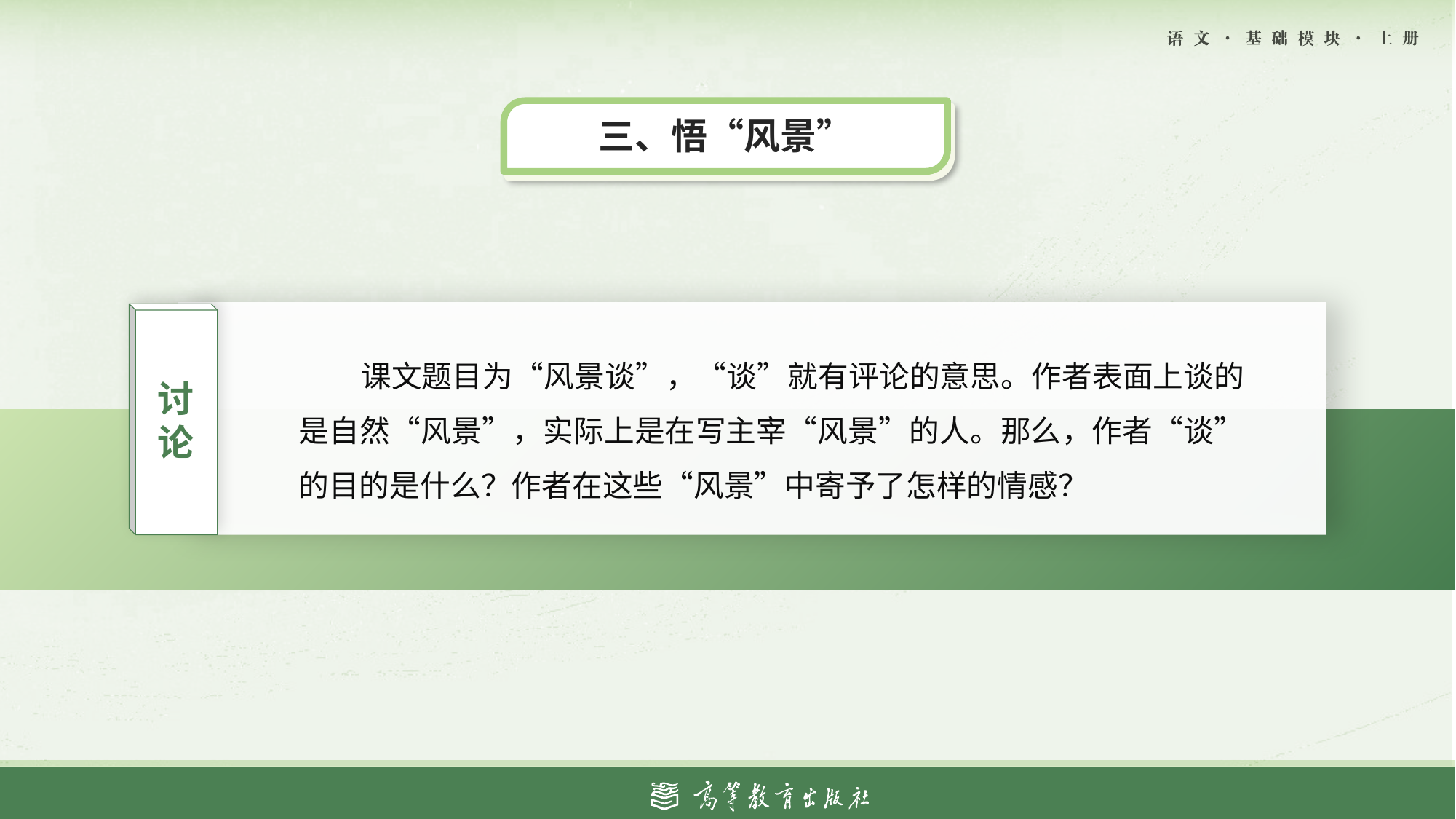

三、悟“风景”

课文题目为“风景谈”，“谈”就有评论的意思。作者表面上谈的是自然“风景”，实际上是在写主宰“风景”的人。那么，作者“谈”的目的是什么？作者在这些“风景”中寄予了怎样的情感？
讨
论